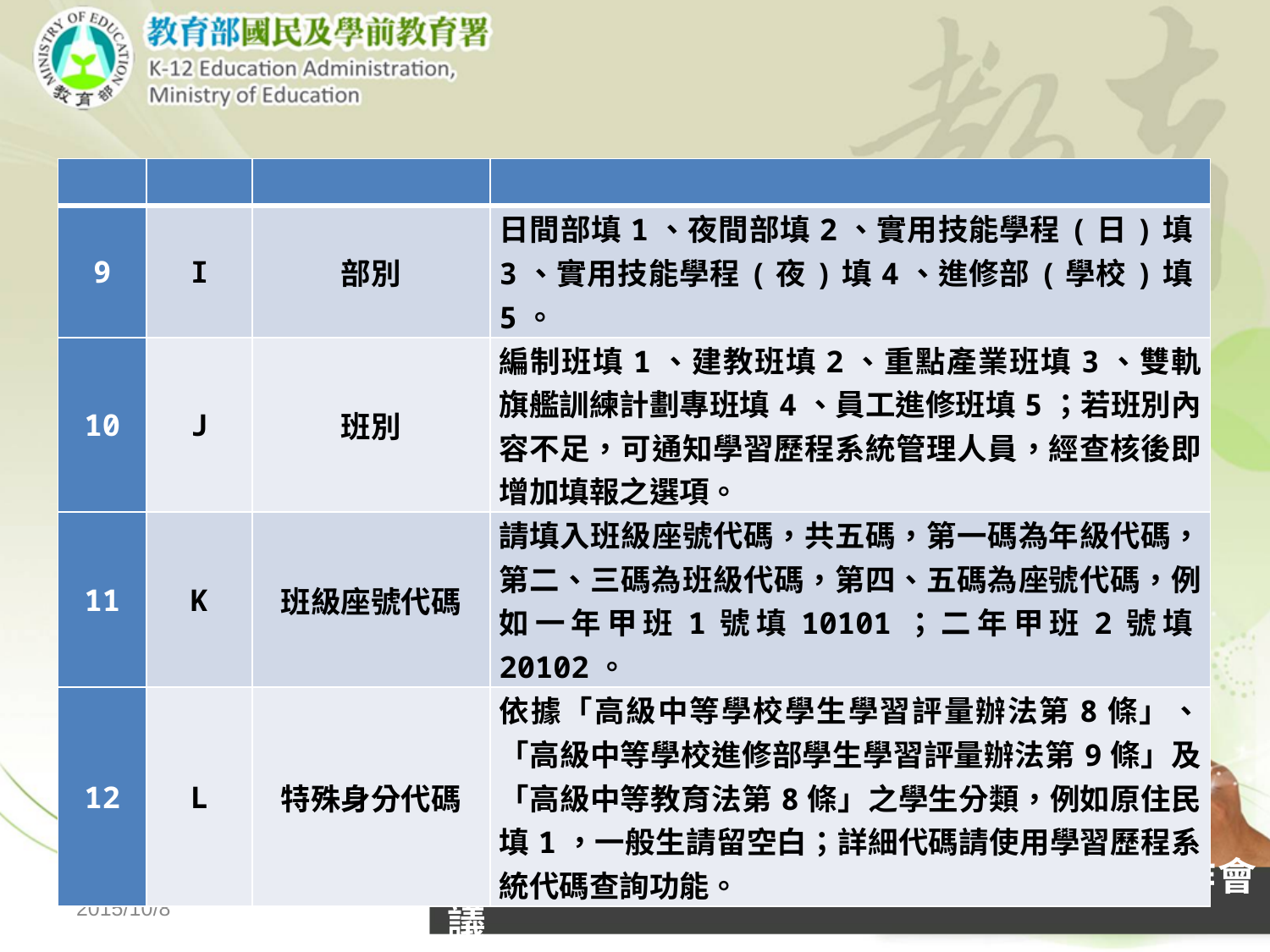

|  |  |  |  |
| --- | --- | --- | --- |
| 9 | I | 部別 | 日間部填1、夜間部填2、實用技能學程(日)填3、實用技能學程(夜)填4、進修部(學校)填5。 |
| 10 | J | 班別 | 編制班填1、建教班填2、重點產業班填3、雙軌旗艦訓練計劃專班填4、員工進修班填5；若班別內容不足，可通知學習歷程系統管理人員，經查核後即增加填報之選項。 |
| 11 | K | 班級座號代碼 | 請填入班級座號代碼，共五碼，第一碼為年級代碼，第二、三碼為班級代碼，第四、五碼為座號代碼，例如一年甲班1號填10101；二年甲班2號填20102。 |
| 12 | L | 特殊身分代碼 | 依據「高級中等學校學生學習評量辦法第8條」、「高級中等學校進修部學生學習評量辦法第9條」及「高級中等教育法第8條」之學生分類，例如原住民填1，一般生請留空白；詳細代碼請使用學習歷程系統代碼查詢功能。 |
104學年度全國高級中等學校教務主任工作會議
2015/10/8
北區校長會議-1030819
19